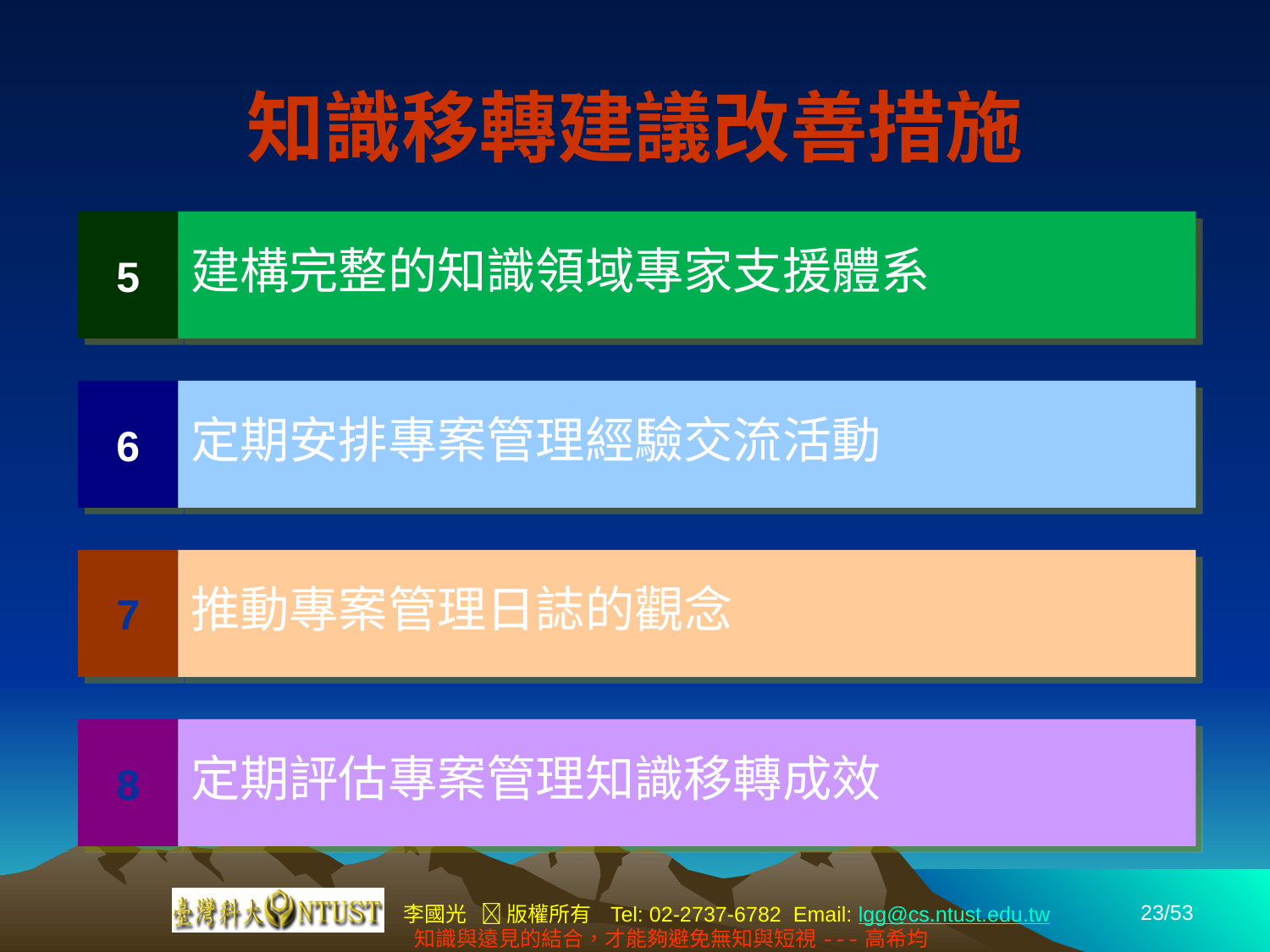

知識移轉建議改善措施
5
建構完整的知識領域專家支援體系
6
定期安排專案管理經驗交流活動
7
推動專案管理日誌的觀念
8
定期評估專案管理知識移轉成效
23/53